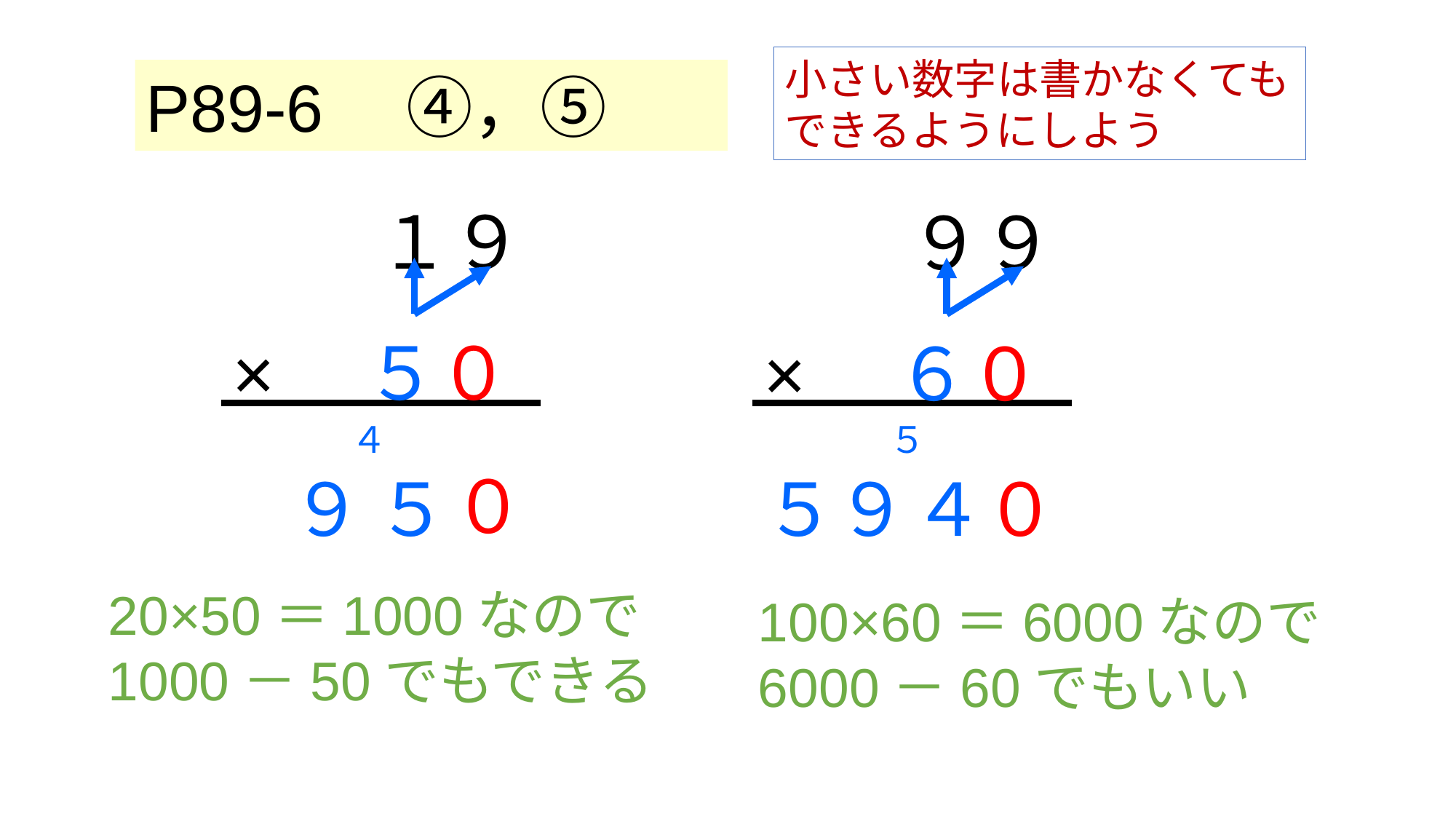

小さい数字は書かなくてもできるようにしよう
P89-6　④，⑤
　　１９×　５０
　　９９×　６０
４
５
０
９
５９
４
５
０
20×50＝1000なので1000－50でもできる
100×60＝6000なので6000－60でもいい